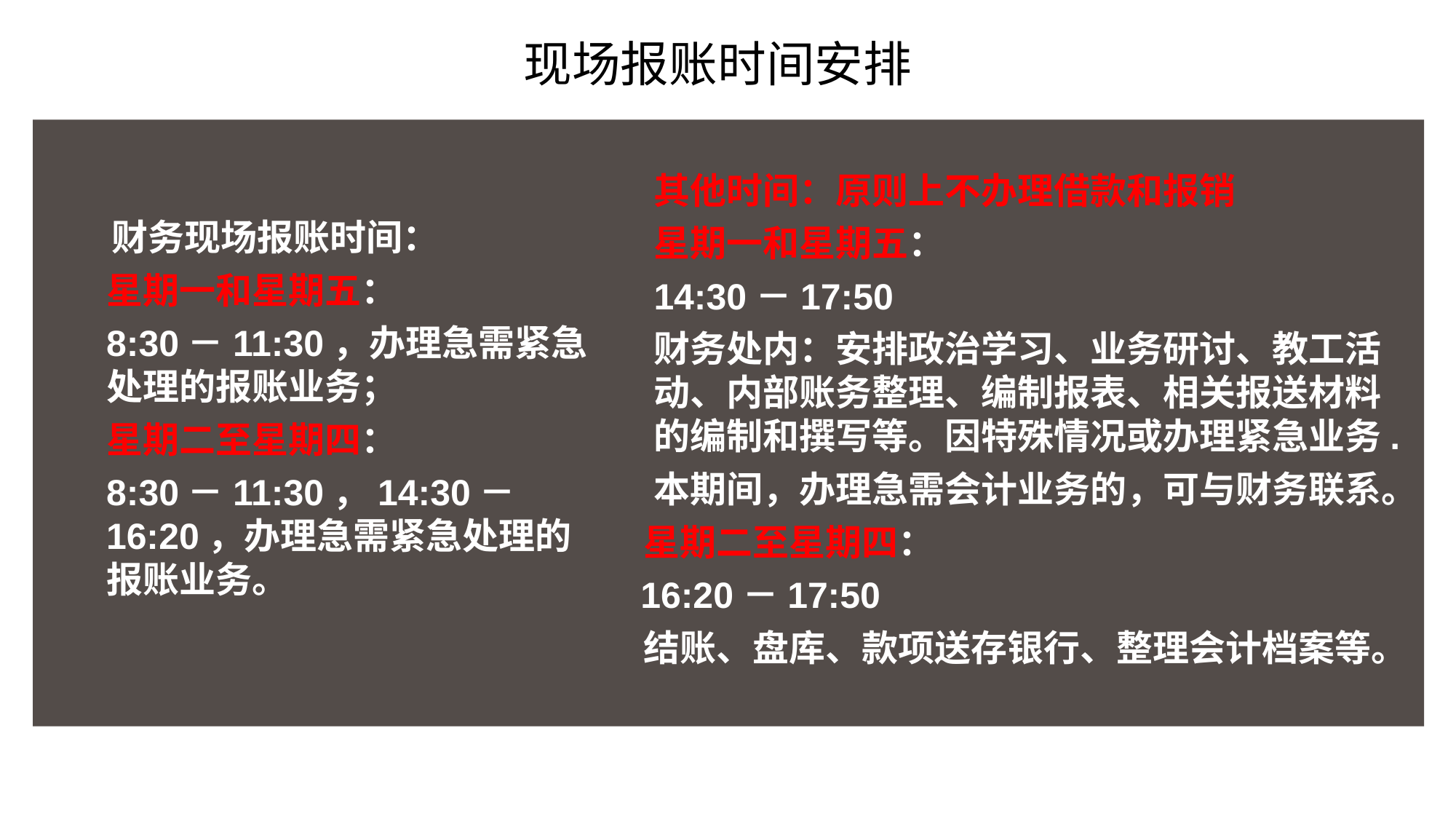

现场报账时间安排

其他时间：原则上不办理借款和报销
星期一和星期五：
14:30－17:50
财务处内：安排政治学习、业务研讨、教工活动、内部账务整理、编制报表、相关报送材料的编制和撰写等。因特殊情况或办理紧急业务.
本期间，办理急需会计业务的，可与财务联系。
   星期二至星期四：
   16:20－17:50
   结账、盘库、款项送存银行、整理会计档案等。
 财务现场报账时间：
星期一和星期五：
8:30－11:30，办理急需紧急处理的报账业务；
星期二至星期四：
8:30－11:30，14:30－16:20，办理急需紧急处理的报账业务。